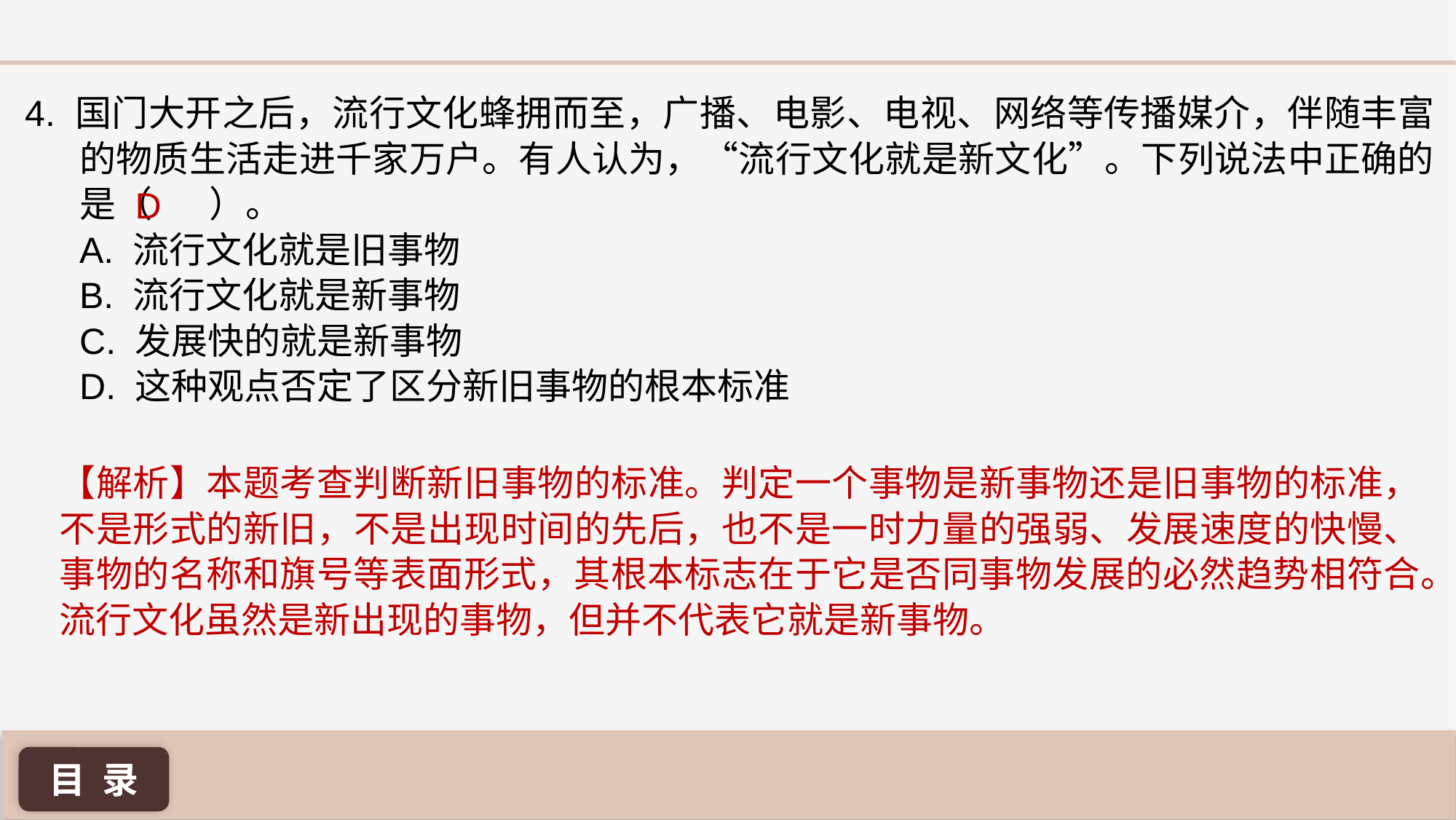

4. 国门大开之后，流行文化蜂拥而至，广播、电影、电视、网络等传播媒介，伴随丰富的物质生活走进千家万户。有人认为，“流行文化就是新文化”。下列说法中正确的是（       ）。
A. 流行文化就是旧事物
B. 流行文化就是新事物
C. 发展快的就是新事物
D. 这种观点否定了区分新旧事物的根本标准
D
【解析】本题考查判断新旧事物的标准。判定一个事物是新事物还是旧事物的标准，不是形式的新旧，不是出现时间的先后，也不是一时力量的强弱、发展速度的快慢、事物的名称和旗号等表面形式，其根本标志在于它是否同事物发展的必然趋势相符合。流行文化虽然是新出现的事物，但并不代表它就是新事物。